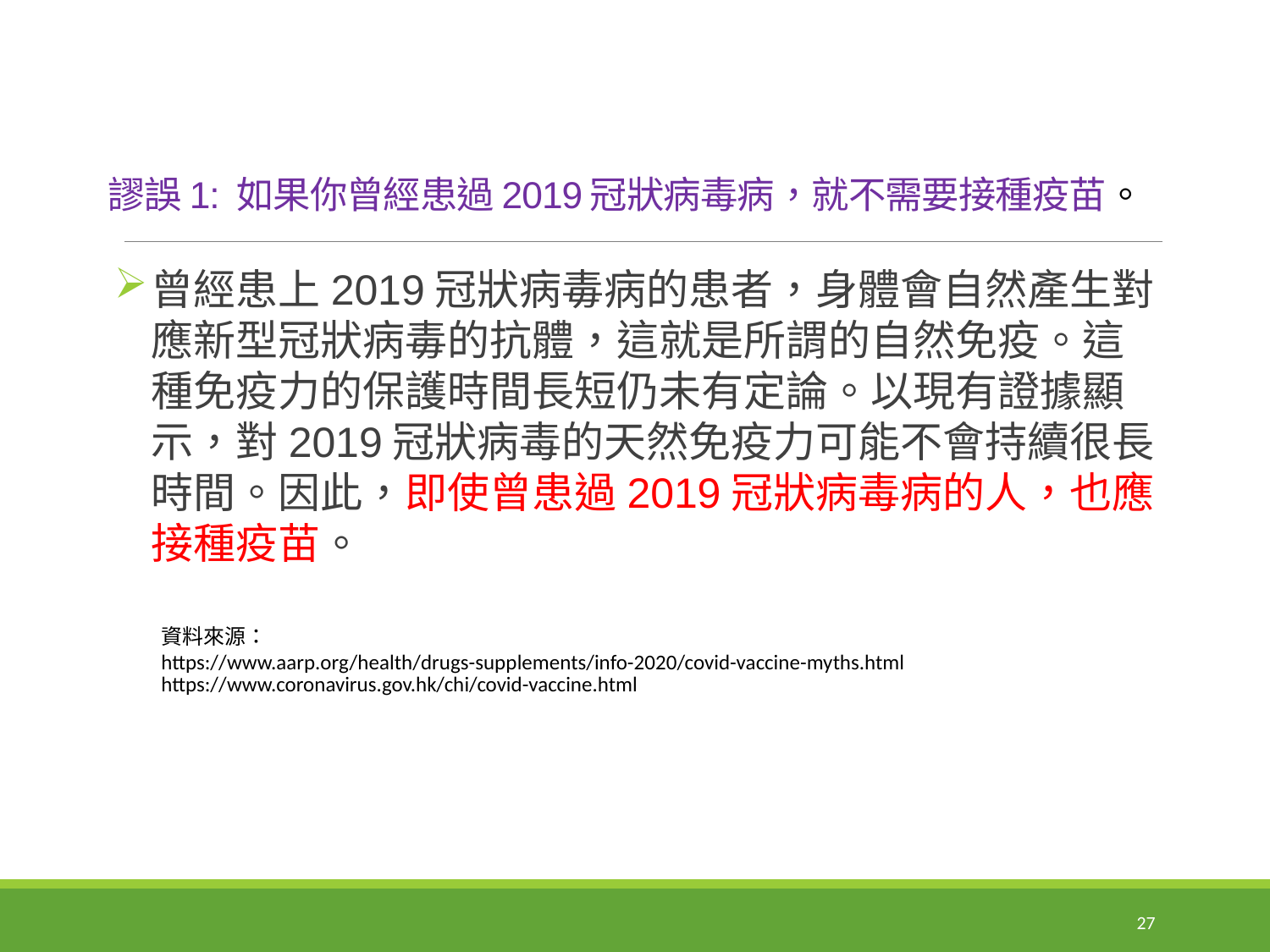

# 謬誤1: 如果你曾經患過2019冠狀病毒病，就不需要接種疫苗。
曾經患上2019冠狀病毒病的患者，身體會自然產生對應新型冠狀病毒的抗體，這就是所謂的自然免疫。這種免疫力的保護時間長短仍未有定論。以現有證據顯示，對2019冠狀病毒的天然免疫力可能不會持續很長時間。因此，即使曾患過2019冠狀病毒病的人，也應接種疫苗。
資料來源：
https://www.aarp.org/health/drugs-supplements/info-2020/covid-vaccine-myths.html
https://www.coronavirus.gov.hk/chi/covid-vaccine.html
27